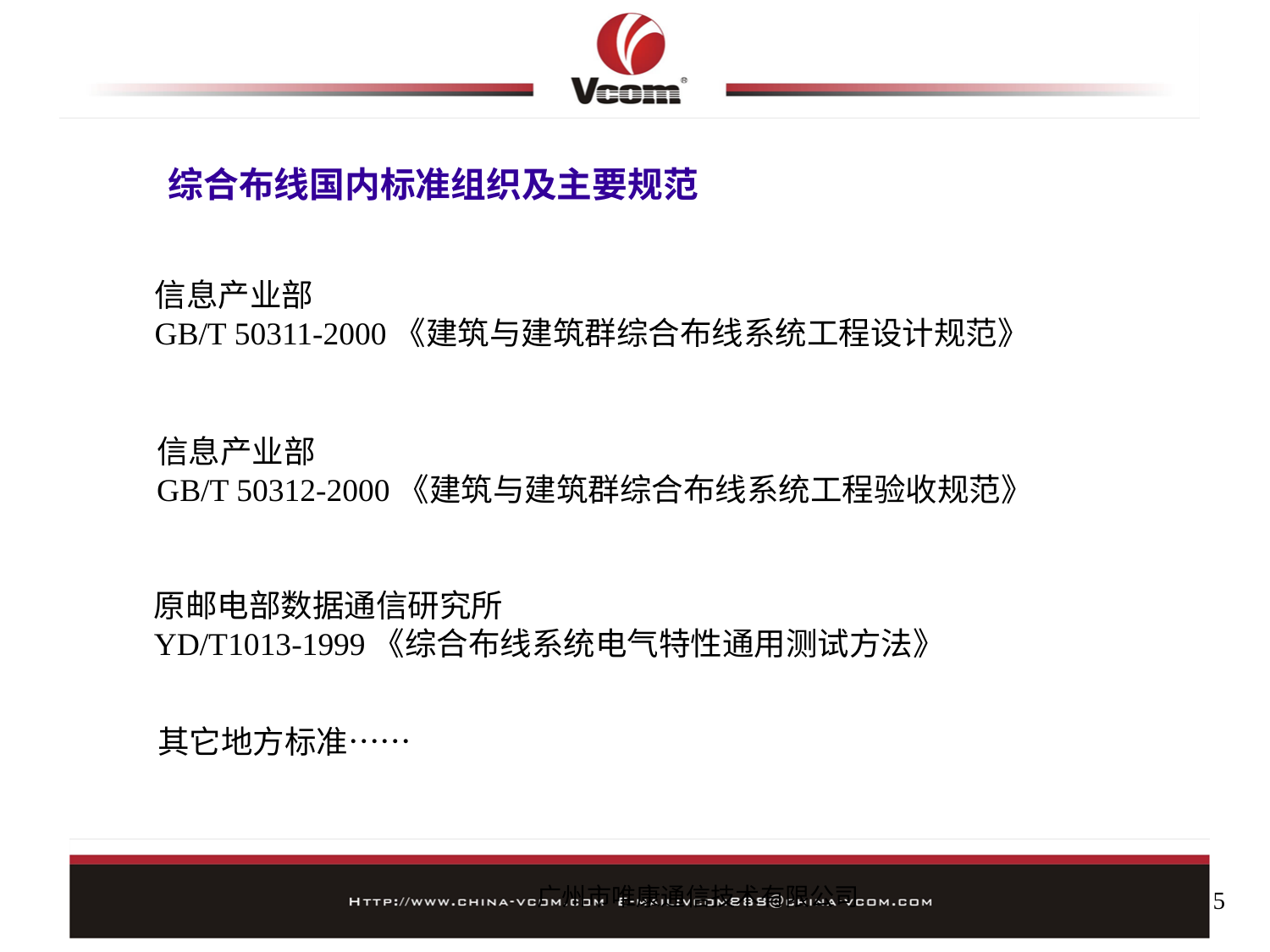

综合布线国内标准组织及主要规范
信息产业部
GB/T 50311-2000《建筑与建筑群综合布线系统工程设计规范》
信息产业部
GB/T 50312-2000《建筑与建筑群综合布线系统工程验收规范》
原邮电部数据通信研究所
YD/T1013-1999《综合布线系统电气特性通用测试方法》
其它地方标准……
广州市唯康通信技术有限公司
5